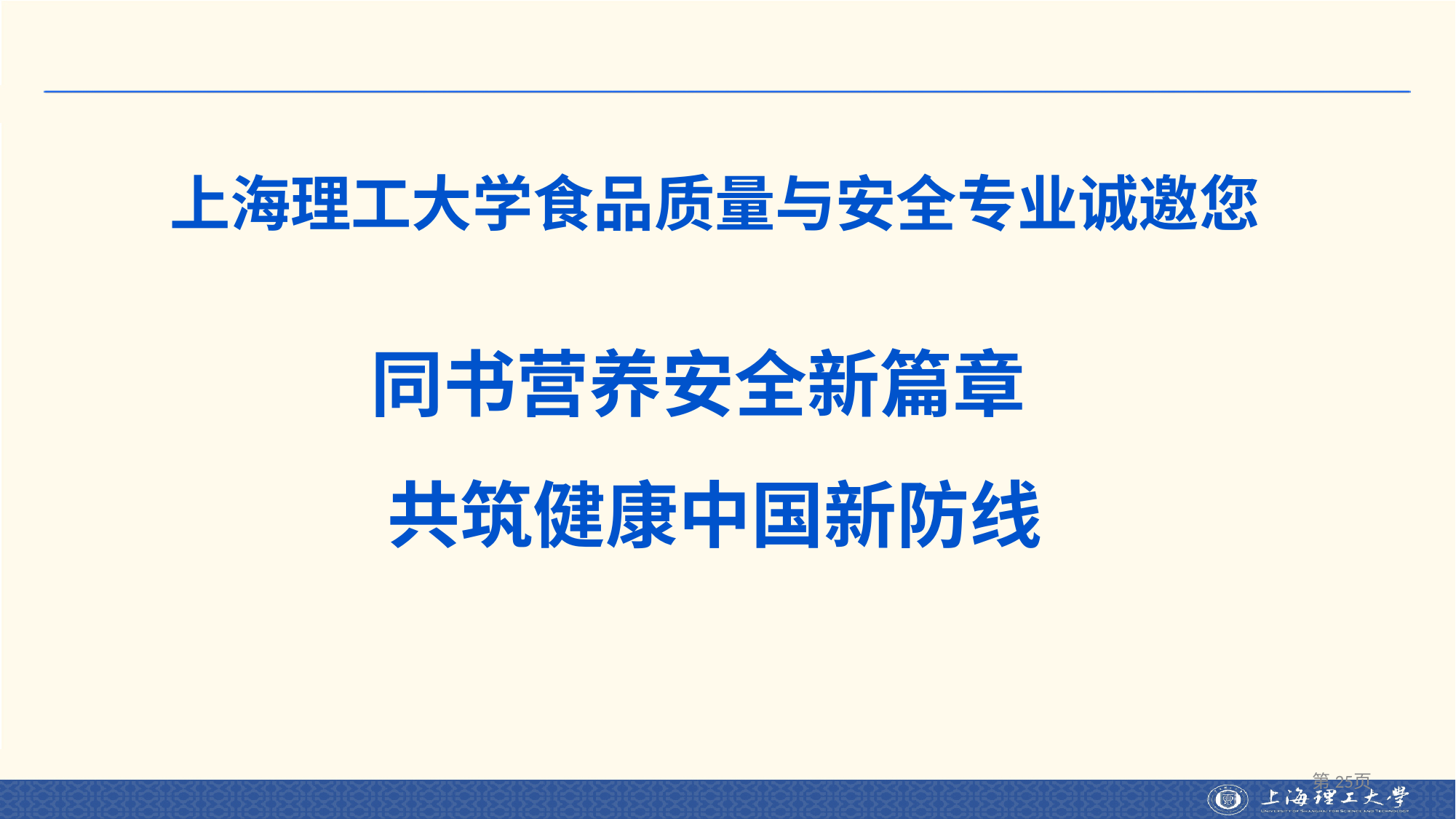

上海理工大学食品质量与安全专业诚邀您
同书营养安全新篇章   共筑健康中国新防线
第25页